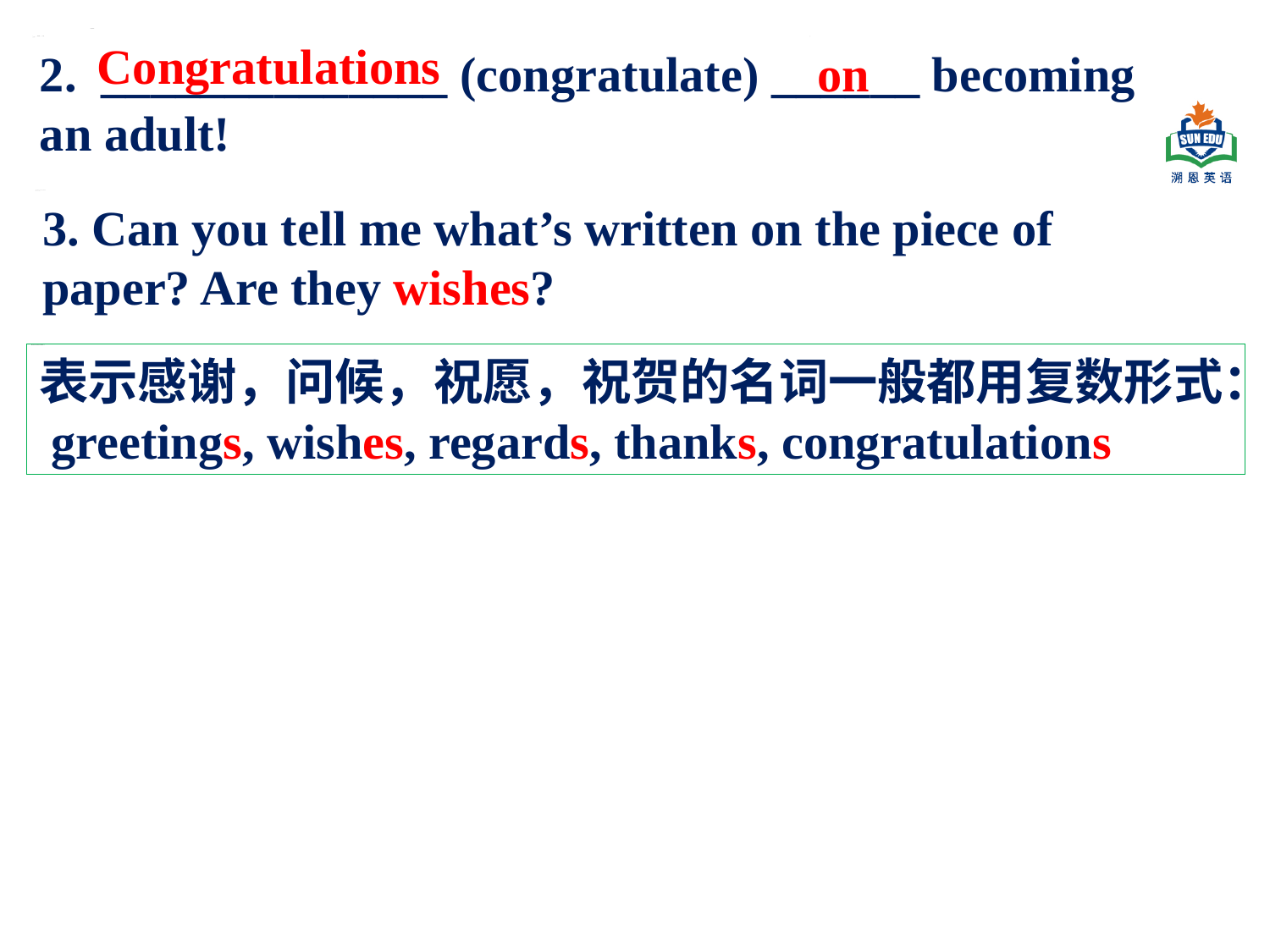

Congratulations
2.  ______________ (congratulate) ______ becoming an adult!
on
3. Can you tell me what’s written on the piece of paper? Are they wishes?
表示感谢，问候，祝愿，祝贺的名词一般都用复数形式：
 greetings, wishes, regards, thanks, congratulations